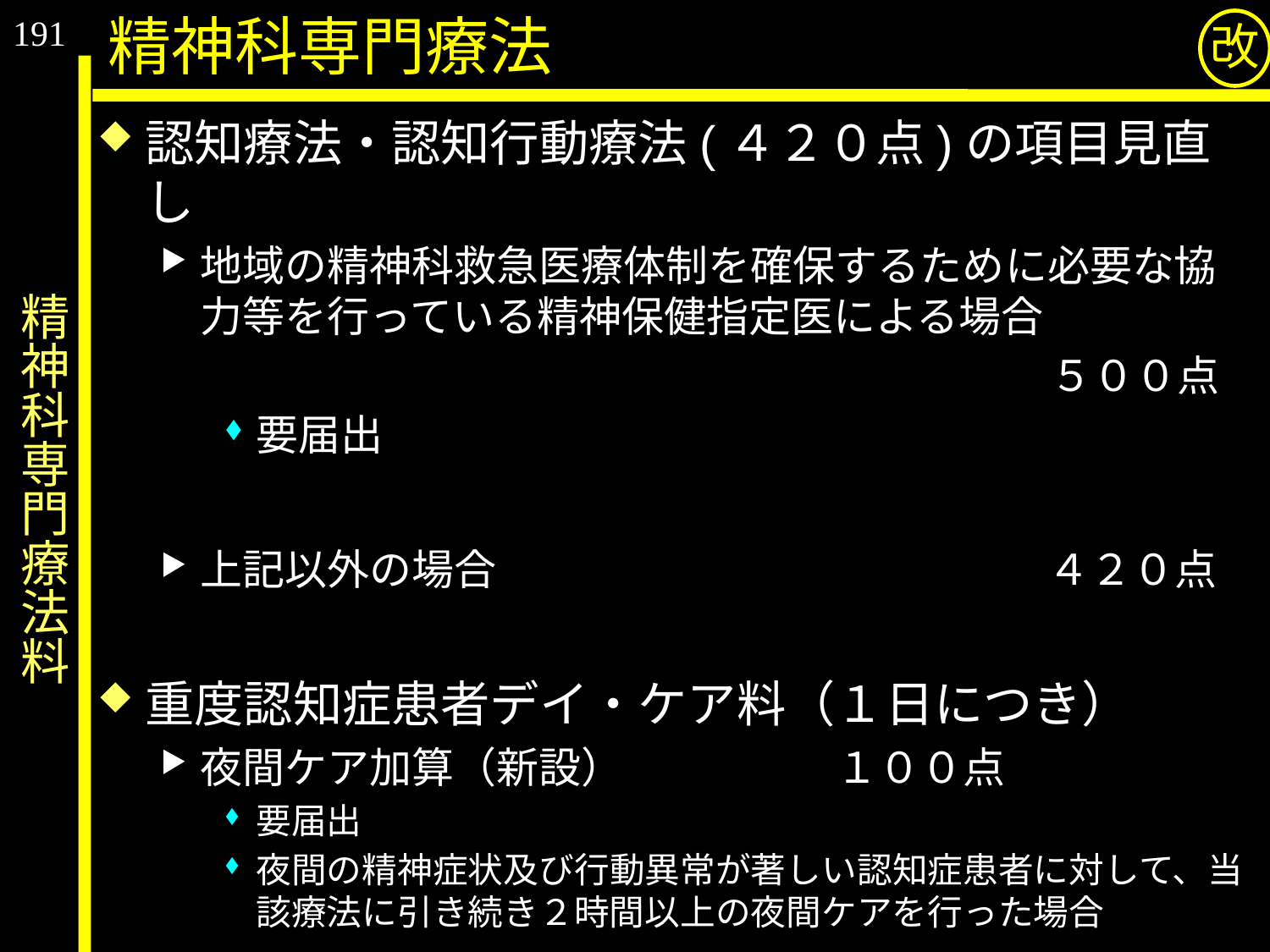

191
精神科専門療法
改

認知療法・認知行動療法(４２０点)の項目見直し
地域の精神科救急医療体制を確保するために必要な協力等を行っている精神保健指定医による場合
　　　　　　　　　　　　　　　　　　　　　５００点
要届出

上記以外の場合　　　　　　　　　　　　　４２０点

重度認知症患者デイ・ケア料（１日につき）
夜間ケア加算（新設）　　　　　１００点
要届出
夜間の精神症状及び行動異常が著しい認知症患者に対して、当該療法に引き続き２時間以上の夜間ケアを行った場合

# 精神科専門療法料